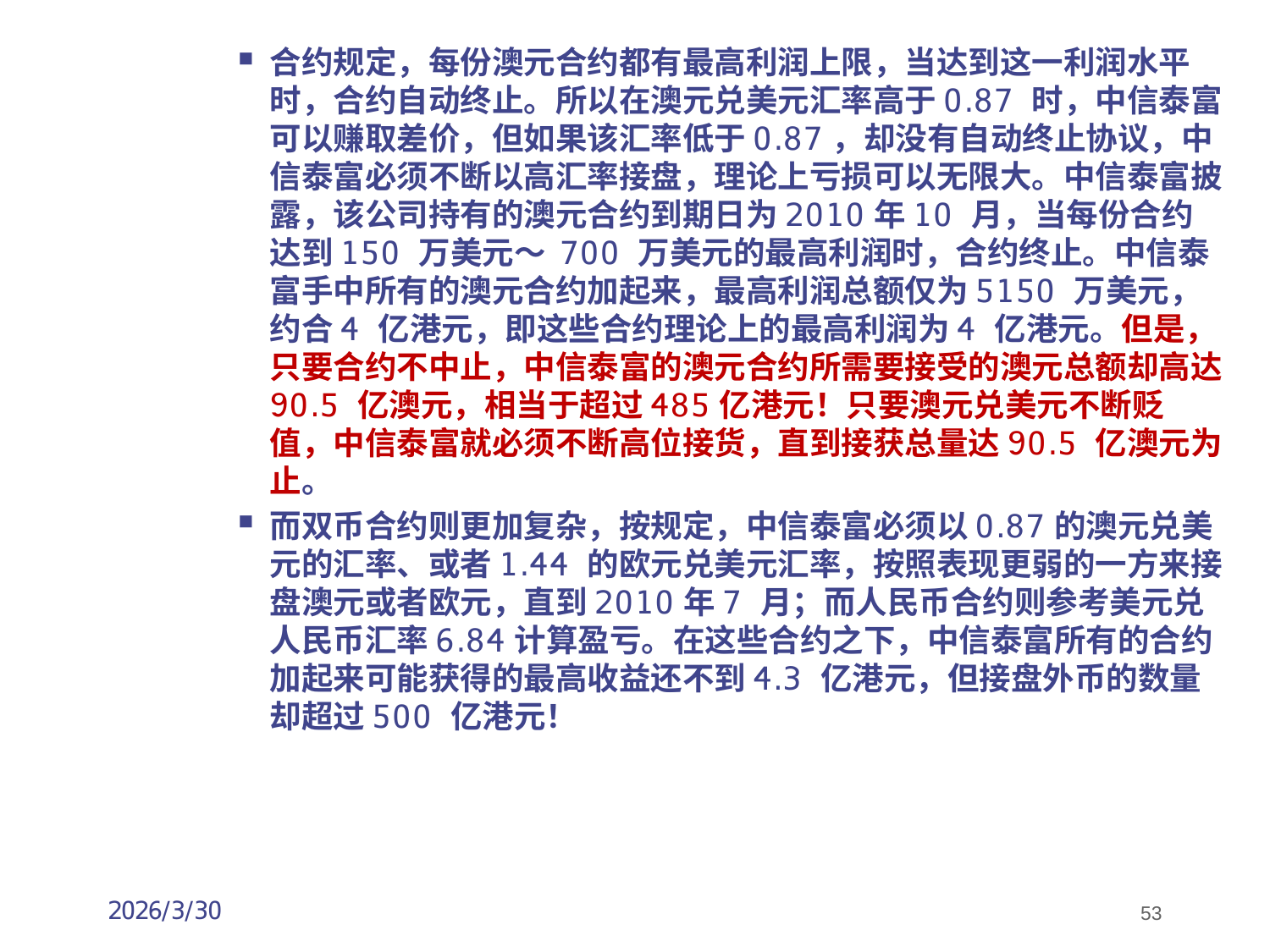

合约规定，每份澳元合约都有最高利润上限，当达到这一利润水平时，合约自动终止。所以在澳元兑美元汇率高于0.87 时，中信泰富可以赚取差价，但如果该汇率低于0.87，却没有自动终止协议，中信泰富必须不断以高汇率接盘，理论上亏损可以无限大。中信泰富披露，该公司持有的澳元合约到期日为2010年10 月，当每份合约达到150 万美元～ 700 万美元的最高利润时，合约终止。中信泰富手中所有的澳元合约加起来，最高利润总额仅为5150 万美元，约合4 亿港元，即这些合约理论上的最高利润为4 亿港元。但是，只要合约不中止，中信泰富的澳元合约所需要接受的澳元总额却高达90.5 亿澳元，相当于超过485亿港元！只要澳元兑美元不断贬值，中信泰富就必须不断高位接货，直到接获总量达90.5 亿澳元为止。
而双币合约则更加复杂，按规定，中信泰富必须以0.87的澳元兑美元的汇率、或者1.44 的欧元兑美元汇率，按照表现更弱的一方来接盘澳元或者欧元，直到2010年7 月；而人民币合约则参考美元兑人民币汇率6.84计算盈亏。在这些合约之下，中信泰富所有的合约加起来可能获得的最高收益还不到4.3 亿港元，但接盘外币的数量却超过500 亿港元！
2026/3/30
53